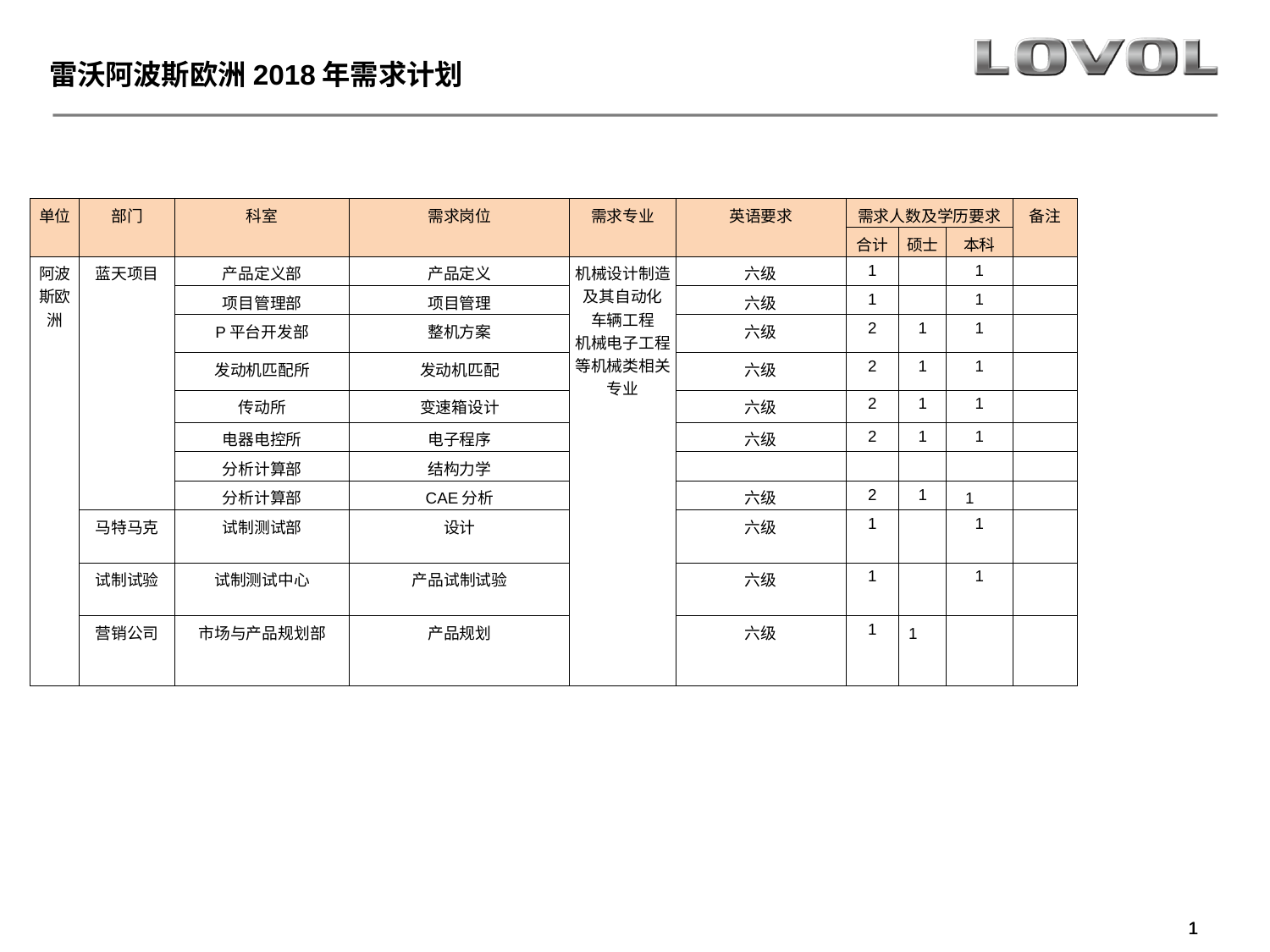

雷沃阿波斯欧洲2018年需求计划

| 单位 | 部门 | 科室 | 需求岗位 | 需求专业 | 英语要求 | 需求人数及学历要求 |  |  | 备注 |
| --- | --- | --- | --- | --- | --- | --- | --- | --- | --- |
|  |  |  |  |  |  | 合计 | 硕士 | 本科 |  |
| 阿波斯欧洲 | 蓝天项目 | 产品定义部 | 产品定义 | 机械设计制造及其自动化 车辆工程 机械电子工程 等机械类相关专业 | 六级 | 1 |  | 1 |  |
|  |  | 项目管理部 | 项目管理 |  | 六级 | 1 |  | 1 |  |
|  |  | P平台开发部 | 整机方案 |  | 六级 | 2 | 1 | 1 |  |
|  |  | 发动机匹配所 | 发动机匹配 |  | 六级 | 2 | 1 | 1 |  |
|  |  | 传动所 | 变速箱设计 |  | 六级 | 2 | 1 | 1 |  |
|  |  | 电器电控所 | 电子程序 |  | 六级 | 2 | 1 | 1 |  |
|  |  | 分析计算部 | 结构力学 |  |  |  |  |  |  |
|  |  | 分析计算部 | CAE分析 |  | 六级 | 2 | 1 | 1 |  |
|  | 马特马克 | 试制测试部 | 设计 |  | 六级 | 1 |  | 1 |  |
|  | 试制试验 | 试制测试中心 | 产品试制试验 |  | 六级 | 1 |  | 1 |  |
|  | 营销公司 | 市场与产品规划部 | 产品规划 |  | 六级 | 1 | 1 |  |  |